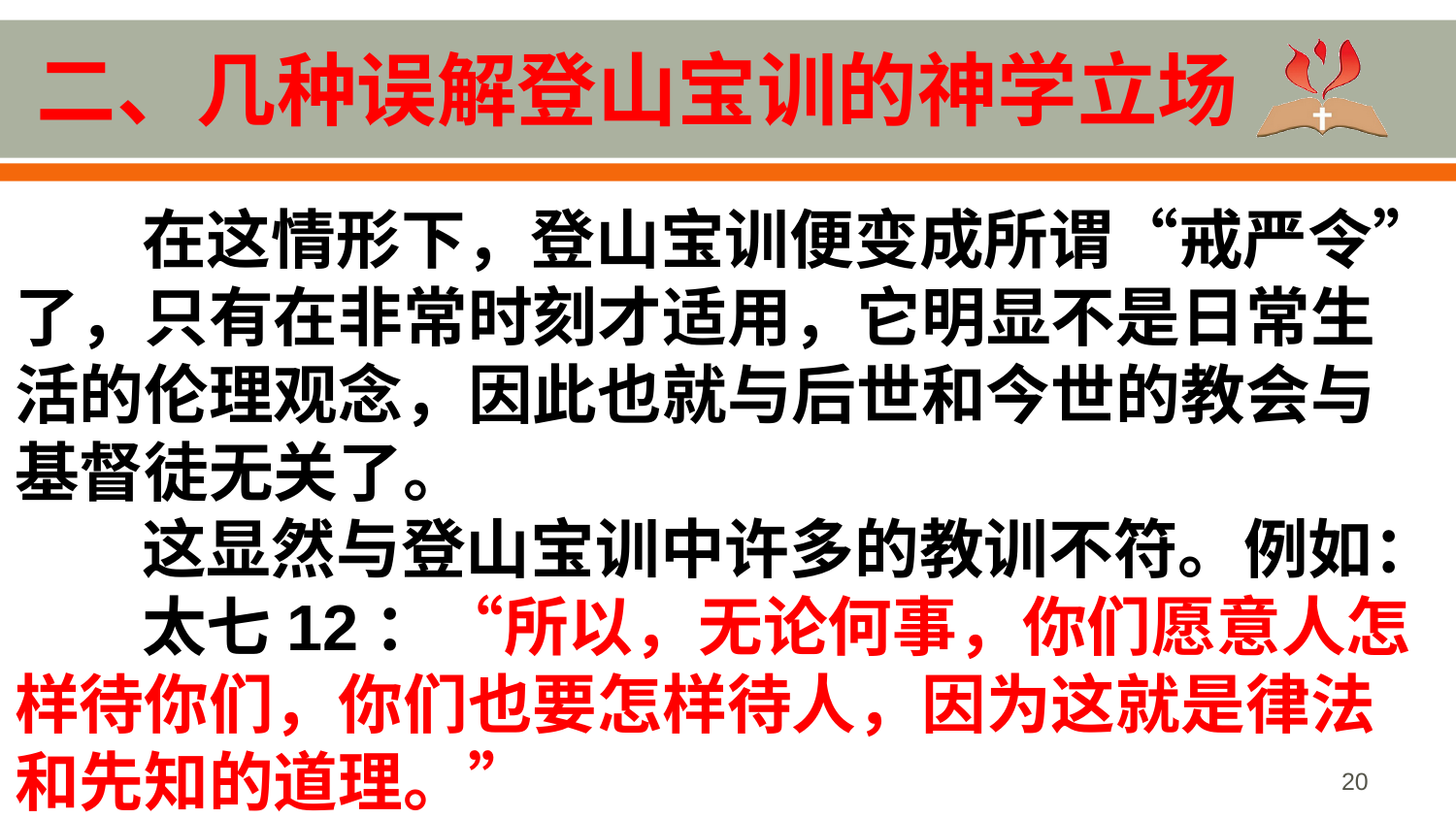

# 二、几种误解登山宝训的神学立场
在这情形下，登山宝训便变成所谓“戒严令”了，只有在非常时刻才适用，它明显不是日常生活的伦理观念，因此也就与后世和今世的教会与基督徒无关了。
这显然与登山宝训中许多的教训不符。例如：
太七12：“所以，无论何事，你们愿意人怎样待你们，你们也要怎样待人，因为这就是律法和先知的道理。”

20